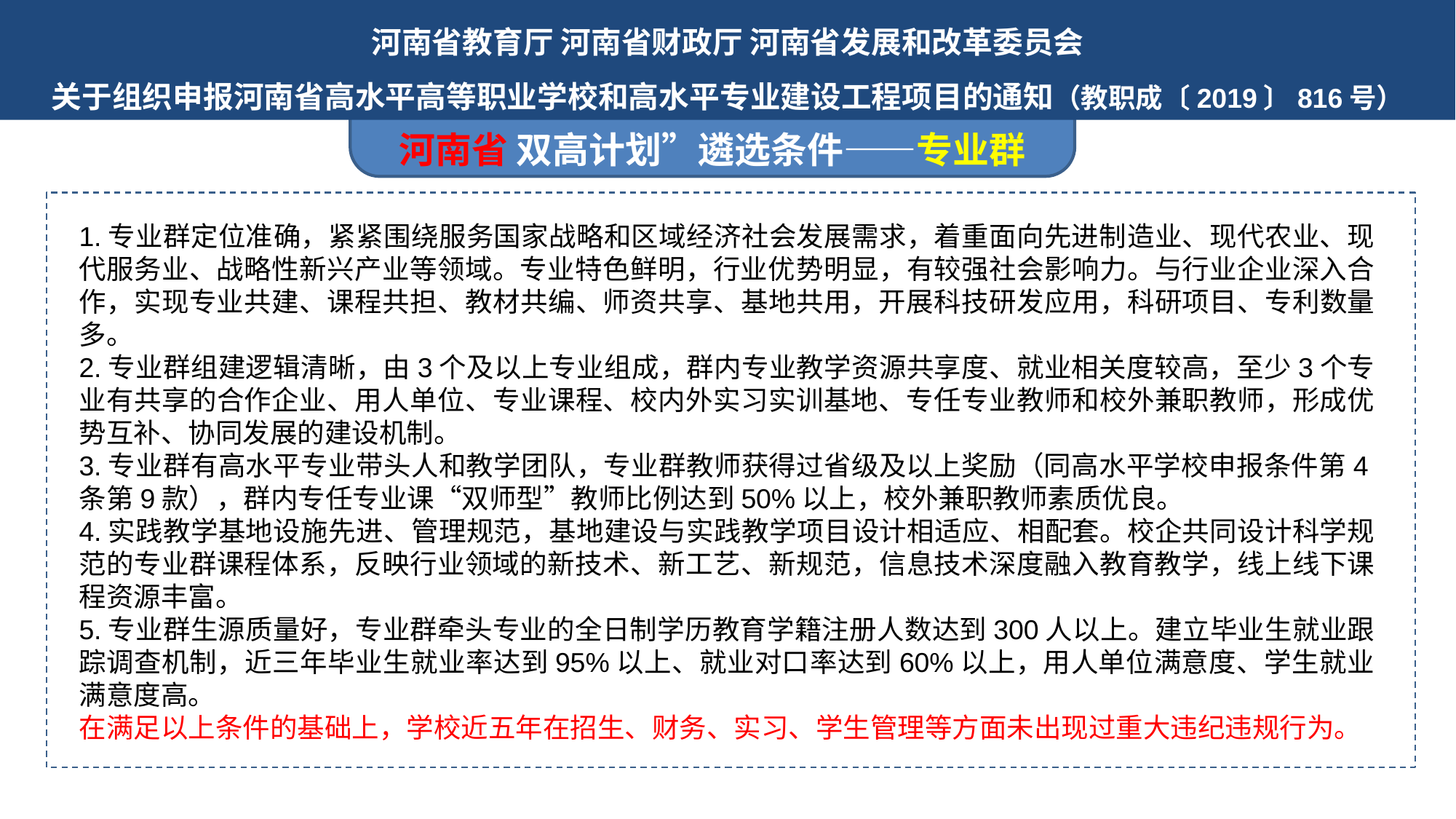

河南省教育厅 河南省财政厅 河南省发展和改革委员会
关于组织申报河南省高水平高等职业学校和高水平专业建设工程项目的通知（教职成〔2019〕816号）

河南省 双高计划”遴选条件——专业群

1.专业群定位准确，紧紧围绕服务国家战略和区域经济社会发展需求，着重面向先进制造业、现代农业、现代服务业、战略性新兴产业等领域。专业特色鲜明，行业优势明显，有较强社会影响力。与行业企业深入合作，实现专业共建、课程共担、教材共编、师资共享、基地共用，开展科技研发应用，科研项目、专利数量多。
2.专业群组建逻辑清晰，由3个及以上专业组成，群内专业教学资源共享度、就业相关度较高，至少3个专业有共享的合作企业、用人单位、专业课程、校内外实习实训基地、专任专业教师和校外兼职教师，形成优势互补、协同发展的建设机制。
3.专业群有高水平专业带头人和教学团队，专业群教师获得过省级及以上奖励（同高水平学校申报条件第4条第9款），群内专任专业课“双师型”教师比例达到50%以上，校外兼职教师素质优良。
4.实践教学基地设施先进、管理规范，基地建设与实践教学项目设计相适应、相配套。校企共同设计科学规范的专业群课程体系，反映行业领域的新技术、新工艺、新规范，信息技术深度融入教育教学，线上线下课程资源丰富。
5.专业群生源质量好，专业群牵头专业的全日制学历教育学籍注册人数达到300人以上。建立毕业生就业跟踪调查机制，近三年毕业生就业率达到95%以上、就业对口率达到60%以上，用人单位满意度、学生就业满意度高。
在满足以上条件的基础上，学校近五年在招生、财务、实习、学生管理等方面未出现过重大违纪违规行为。